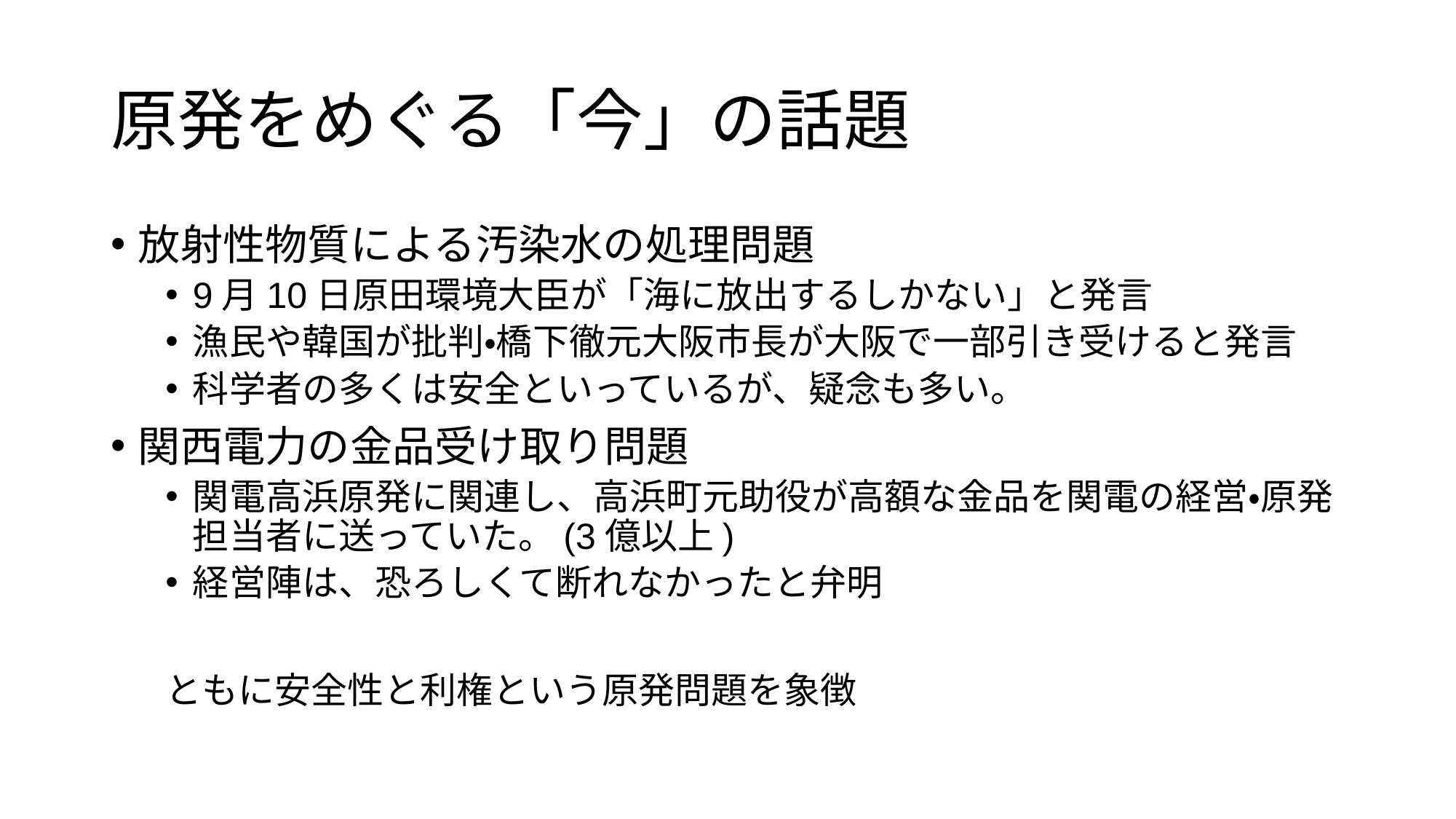

# 原発をめぐる「今」の話題
放射性物質による汚染水の処理問題
9月10日原田環境大臣が「海に放出するしかない」と発言
漁民や韓国が批判・橋下徹元大阪市長が大阪で一部引き受けると発言
科学者の多くは安全といっているが、疑念も多い。
関西電力の金品受け取り問題
関電高浜原発に関連し、高浜町元助役が高額な金品を関電の経営・原発担当者に送っていた。(3億以上)
経営陣は、恐ろしくて断れなかったと弁明

ともに安全性と利権という原発問題を象徴